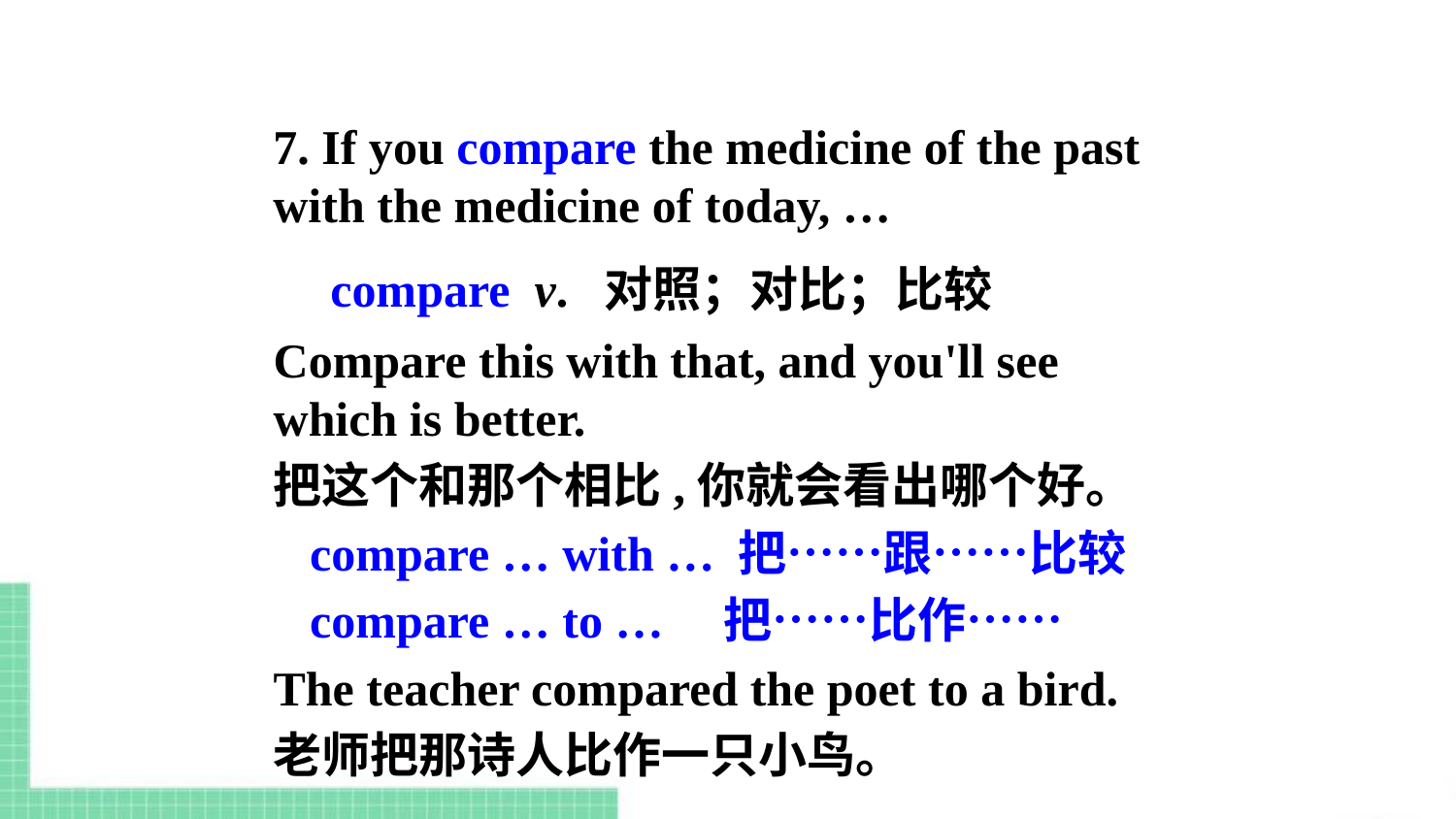

7. If you compare the medicine of the past with the medicine of today, …
    compare  v.  对照；对比；比较
Compare this with that, and you'll see which is better.
把这个和那个相比,你就会看出哪个好。
   compare … with … 把……跟……比较
   compare … to …    把……比作……
The teacher compared the poet to a bird.
老师把那诗人比作一只小鸟。